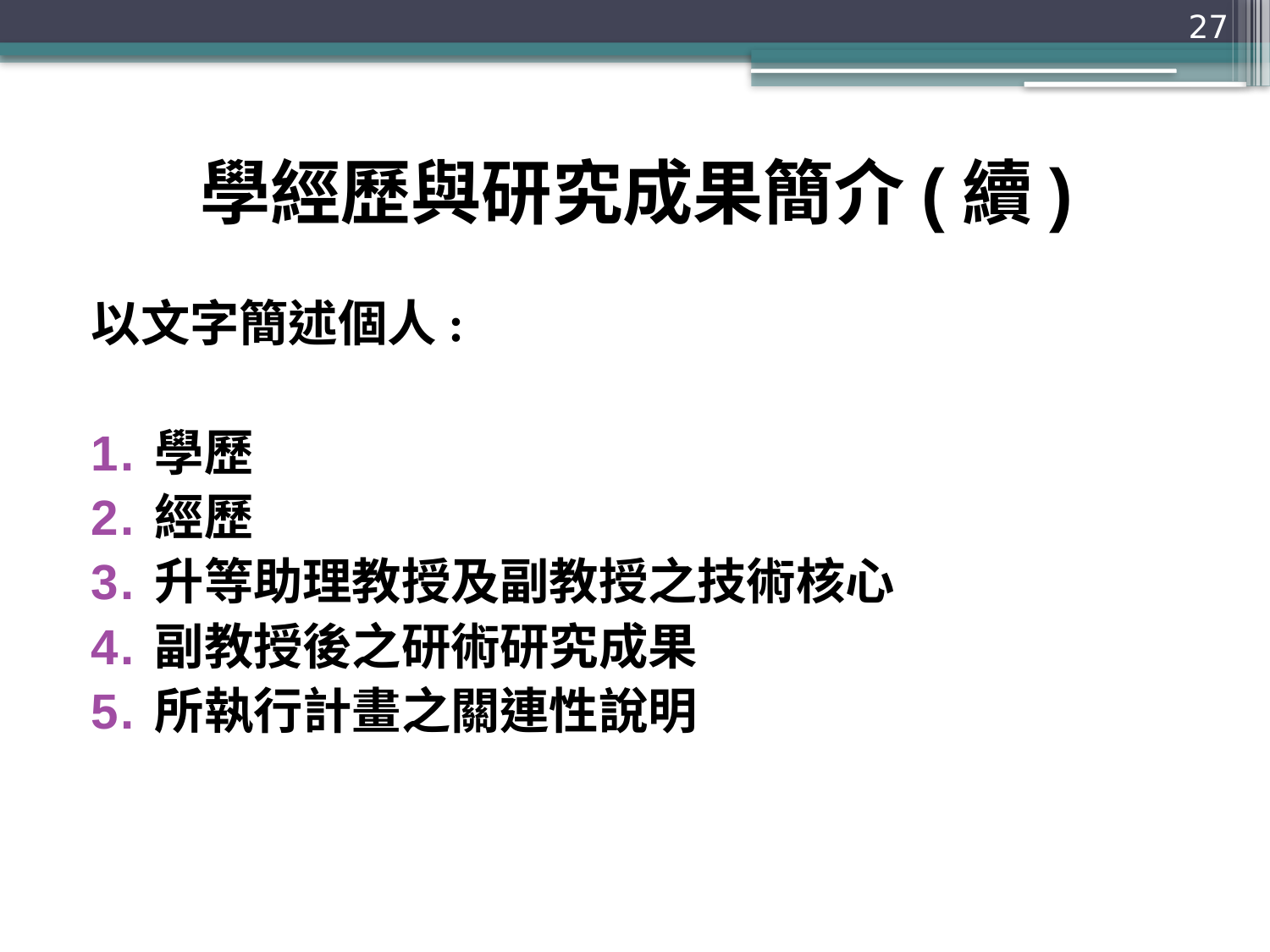

27
# 學經歷與研究成果簡介(續)
以文字簡述個人:

學歷
經歷
升等助理教授及副教授之技術核心
副教授後之研術研究成果
所執行計畫之關連性說明